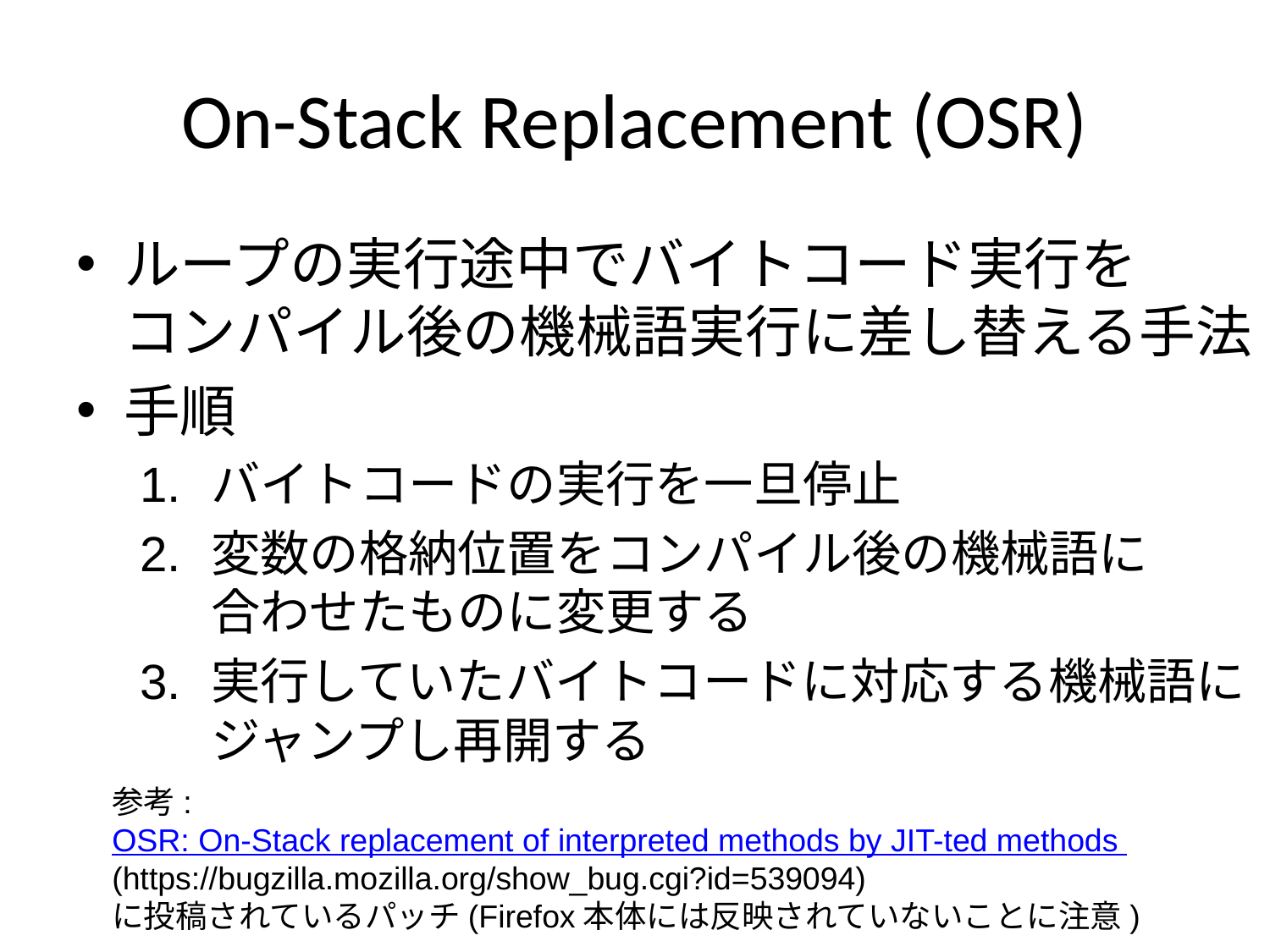

# On-Stack Replacement (OSR)
ループの実行途中でバイトコード実行を
コンパイル後の機械語実行に差し替える手法
手順
バイトコードの実行を一旦停止
変数の格納位置をコンパイル後の機械語に
合わせたものに変更する
実行していたバイトコードに対応する機械語に
ジャンプし再開する

参考: OSR: On-Stack replacement of interpreted methods by JIT-ted methods
(https://bugzilla.mozilla.org/show_bug.cgi?id=539094)
に投稿されているパッチ(Firefox本体には反映されていないことに注意)